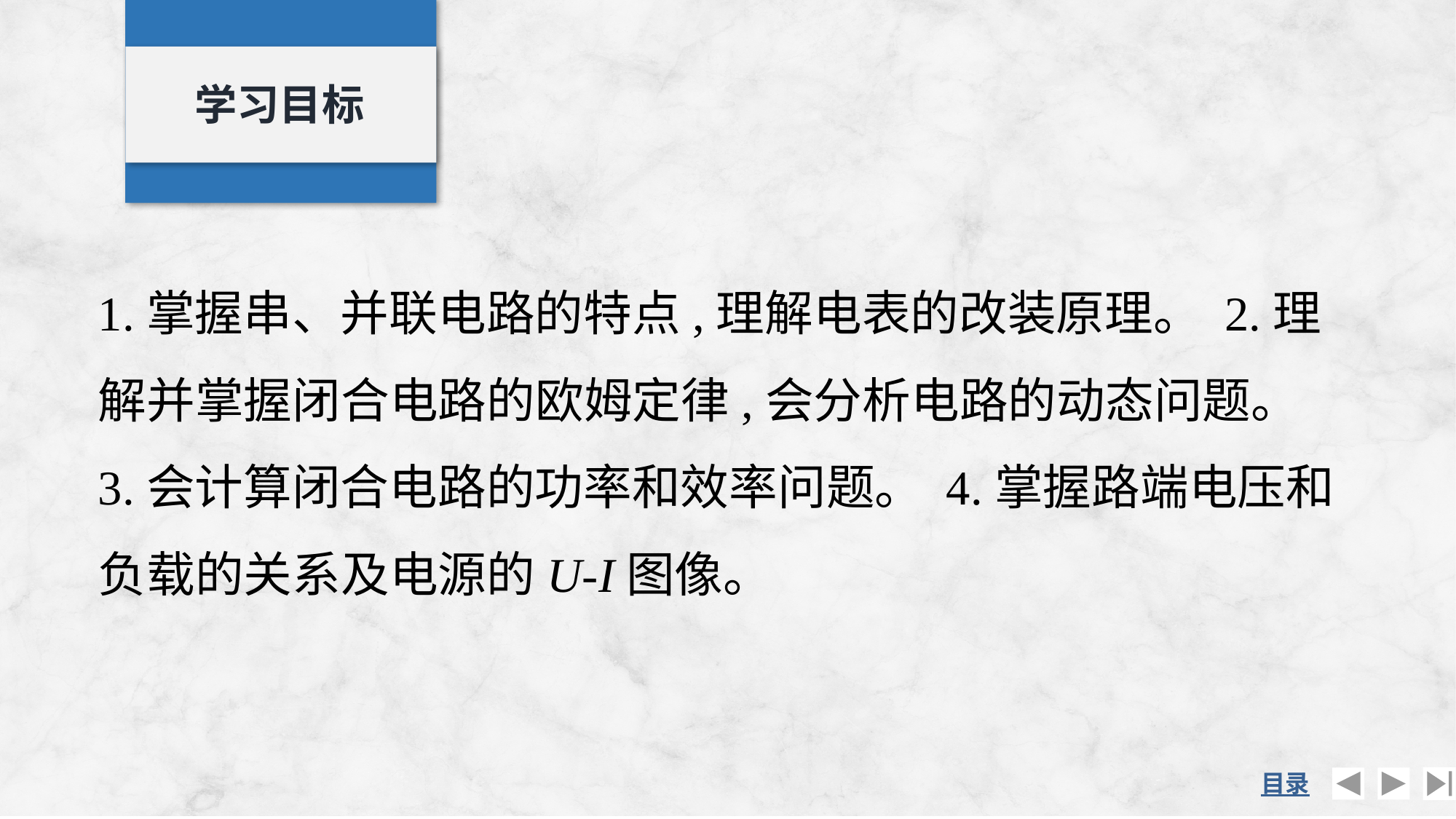

学习目标
1.掌握串、并联电路的特点,理解电表的改装原理。 2.理解并掌握闭合电路的欧姆定律,会分析电路的动态问题。 3.会计算闭合电路的功率和效率问题。 4.掌握路端电压和负载的关系及电源的U-I图像。